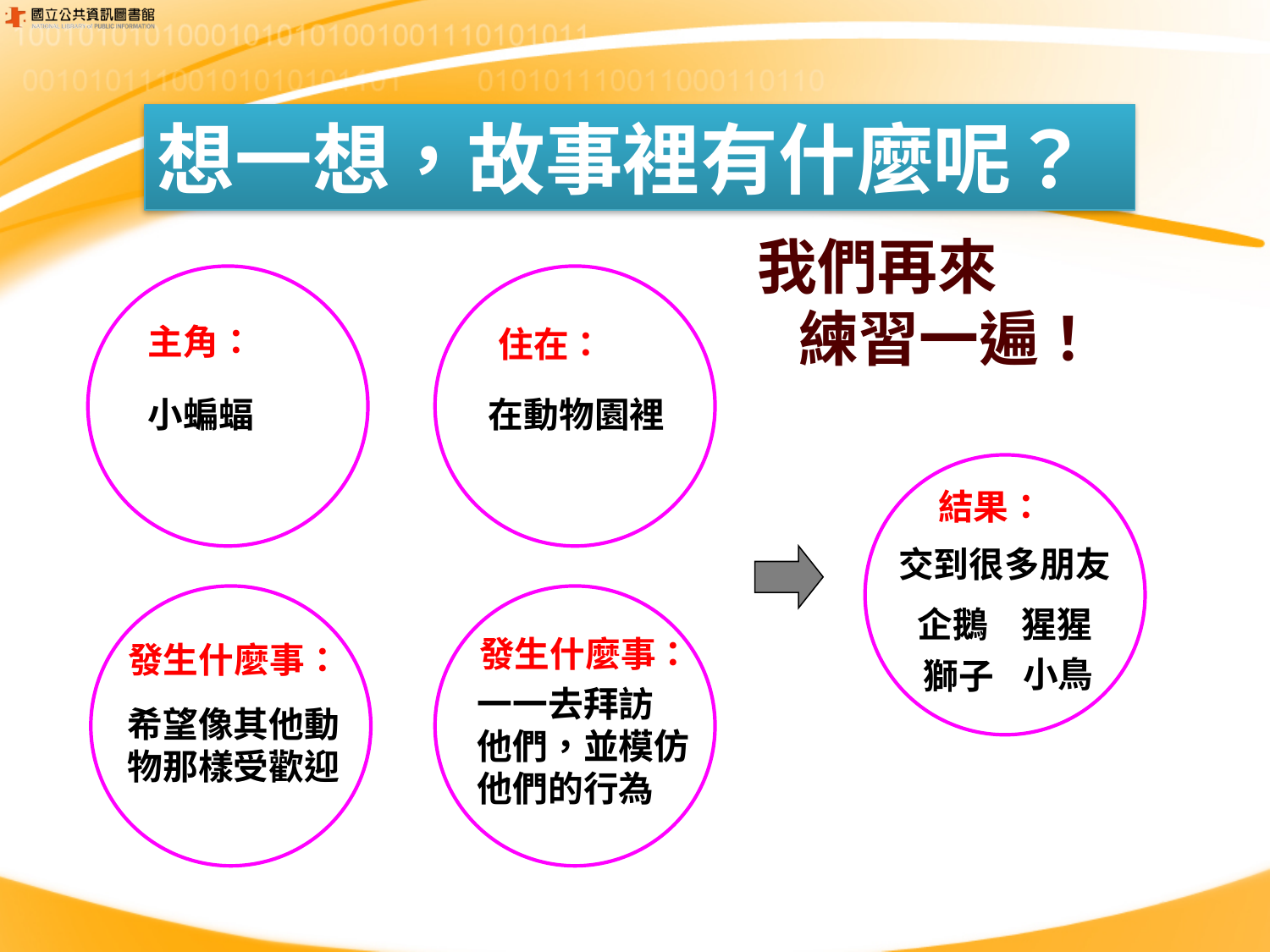

想一想，故事裡有什麼呢？
我們再來
  練習一遍！

主角：
住在：
在動物園裡
小蝙蝠

結果：
交到很多朋友

企鵝
猩猩
發生什麼事：
發生什麼事：
小鳥
獅子
一一去拜訪
他們，並模仿他們的行為
希望像其他動物那樣受歡迎